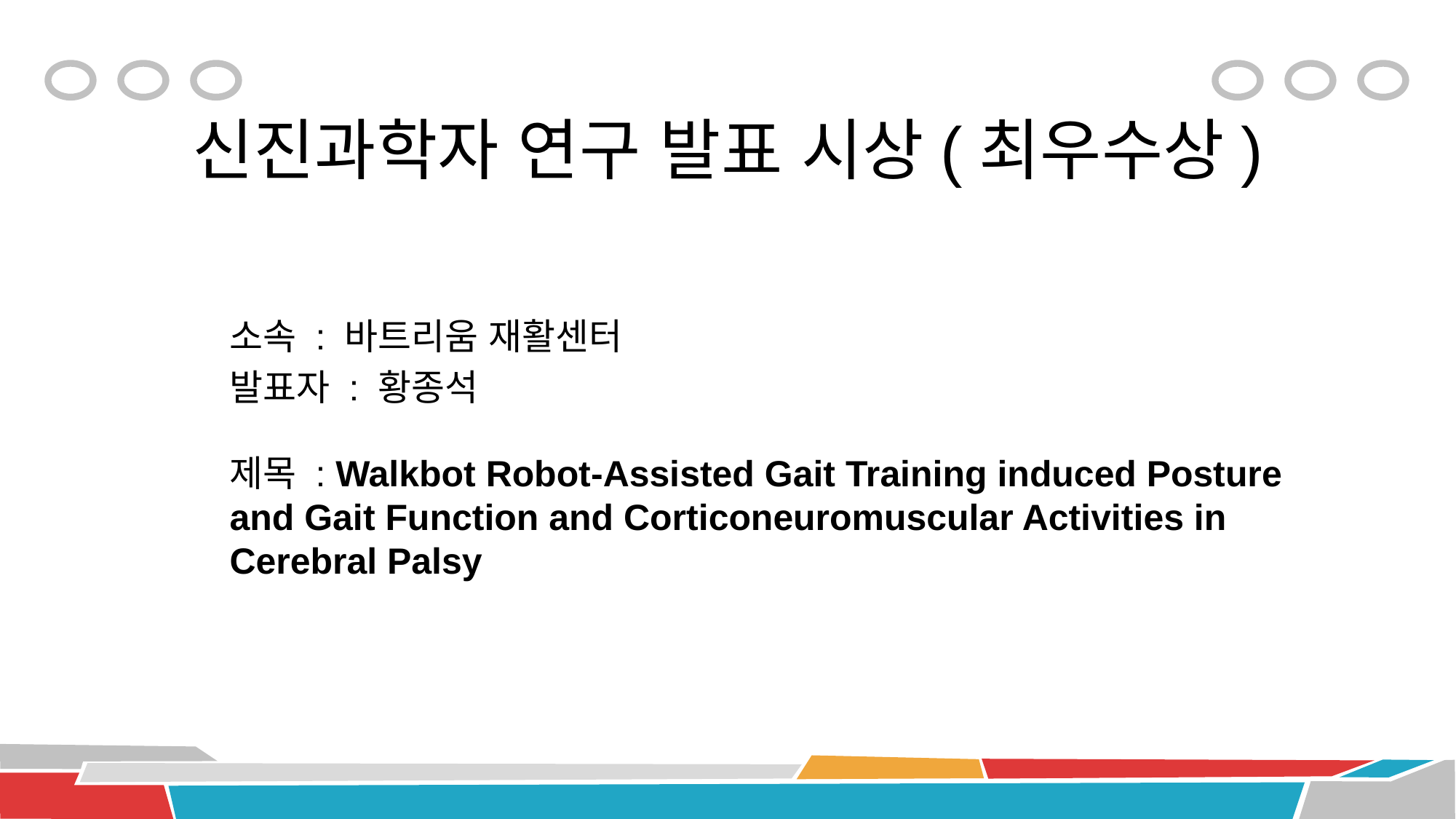

# 신진과학자 연구 발표 시상(최우수상)
소속 : 바트리움 재활센터
발표자 : 황종석

제목 : Walkbot Robot-Assisted Gait Training induced Posture and Gait Function and Corticoneuromuscular Activities in Cerebral Palsy